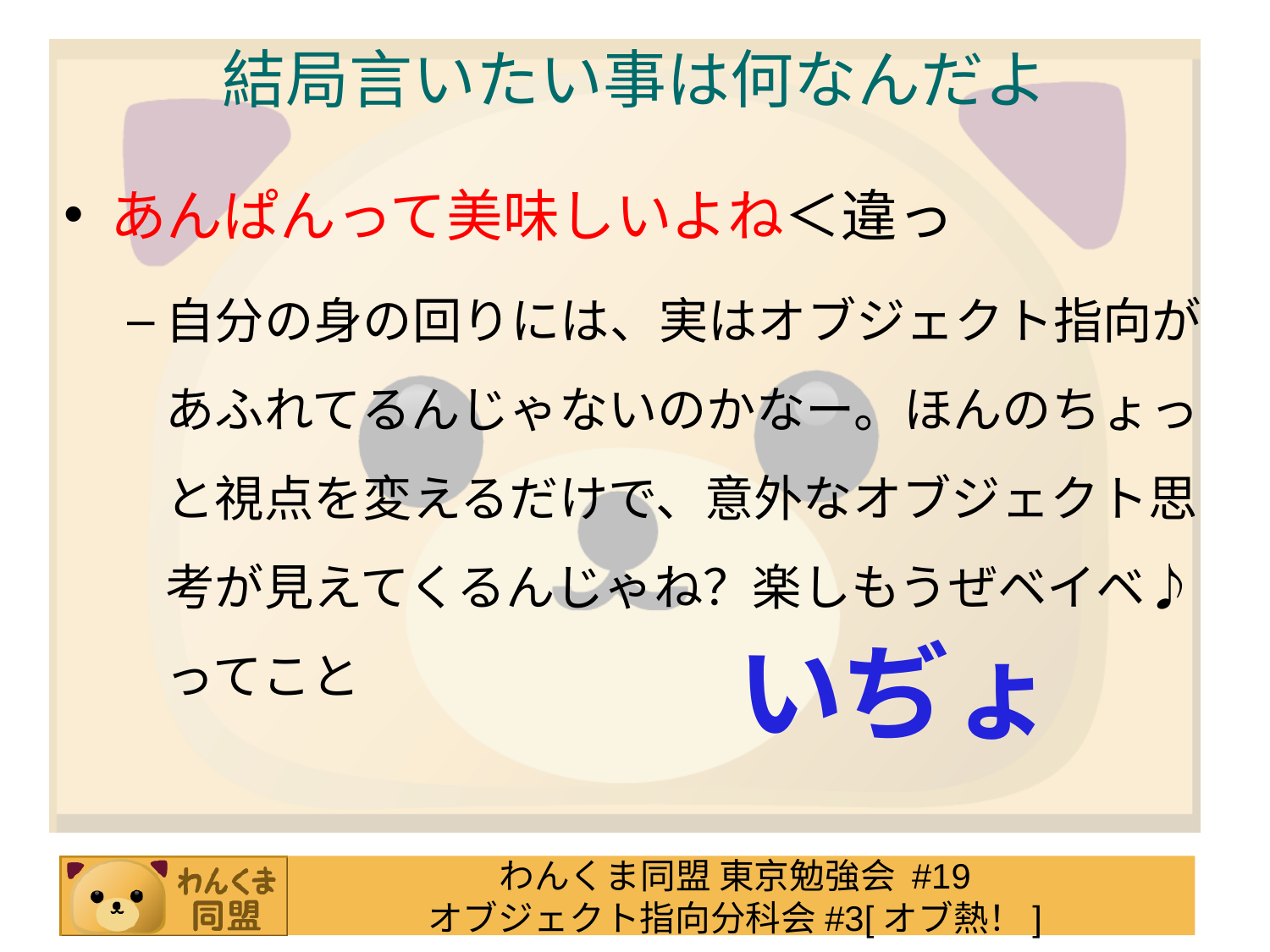

# 結局言いたい事は何なんだよ
あんぱんって美味しいよね＜違っ
自分の身の回りには、実はオブジェクト指向があふれてるんじゃないのかなー。ほんのちょっと視点を変えるだけで、意外なオブジェクト思考が見えてくるんじゃね？楽しもうぜベイベ♪ってこと
いぢょ